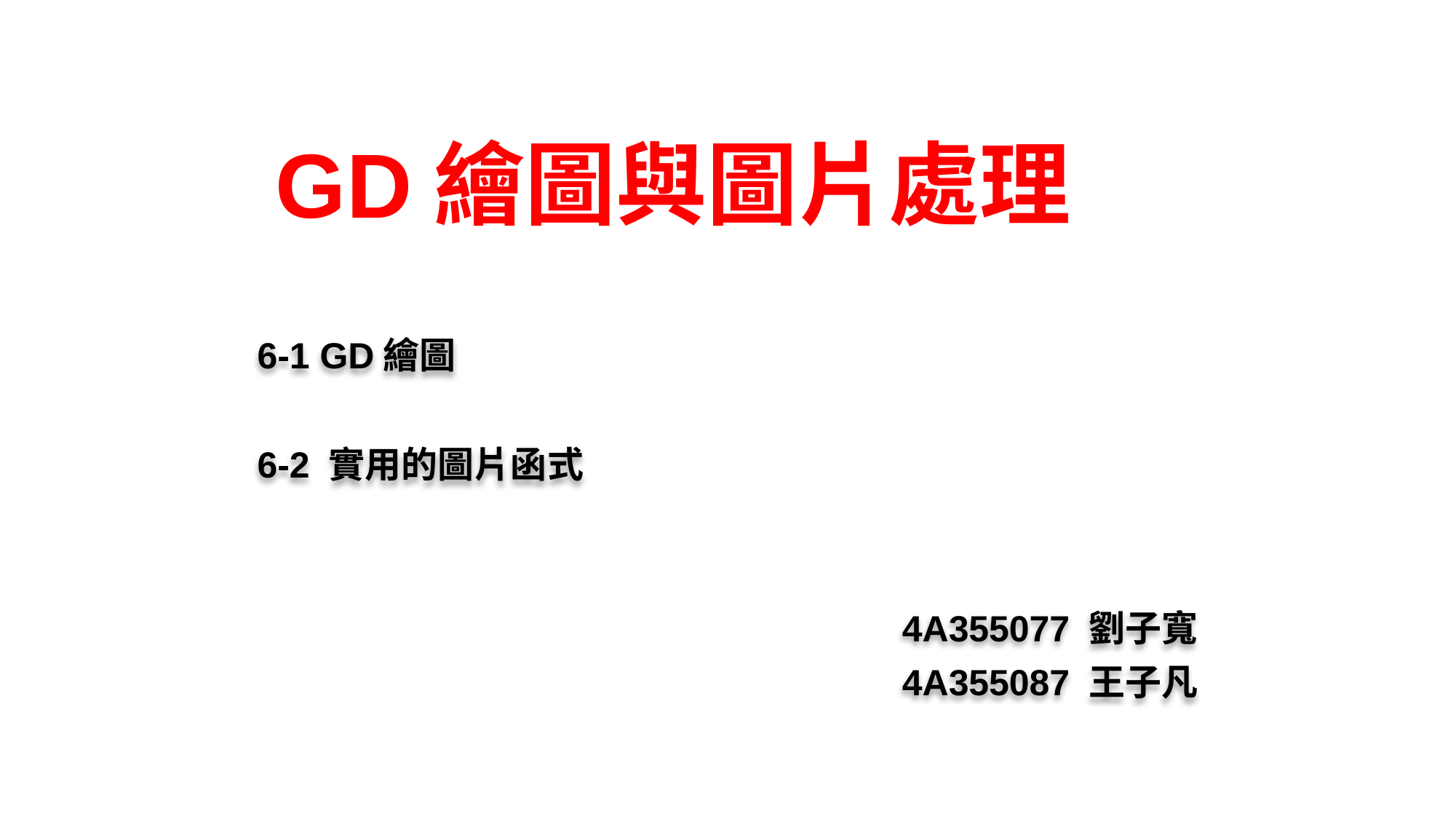

# GD繪圖與圖片處理
6-1 GD繪圖

6-2 實用的圖片函式

4A355077 劉子寬
4A355087 王子凡